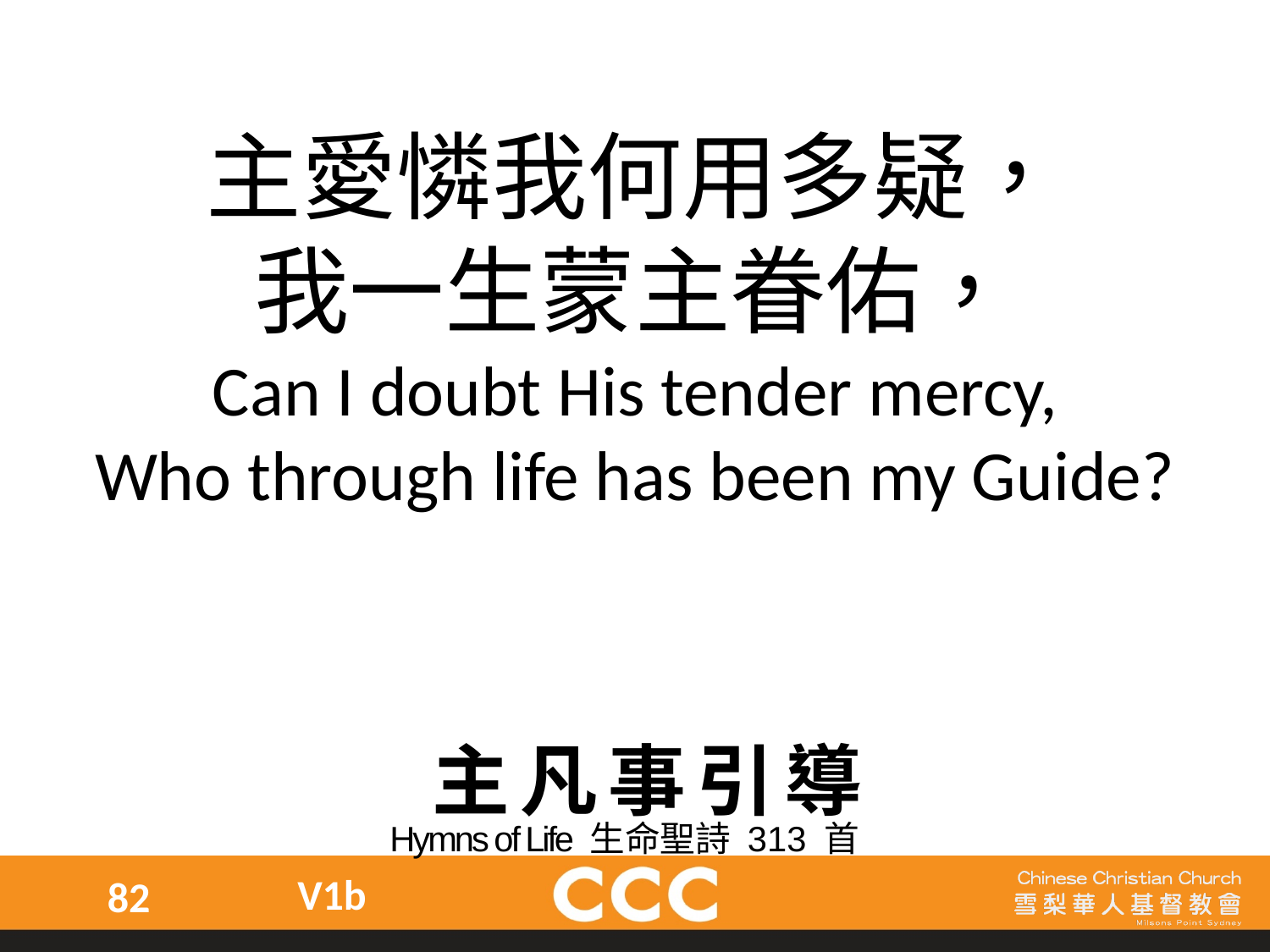

主愛憐我何用多疑，
我一生蒙主眷佑，
Can I doubt His tender mercy,
Who through life has been my Guide?
主凡事引導
Hymns of Life 生命聖詩 313 首
V1b
82